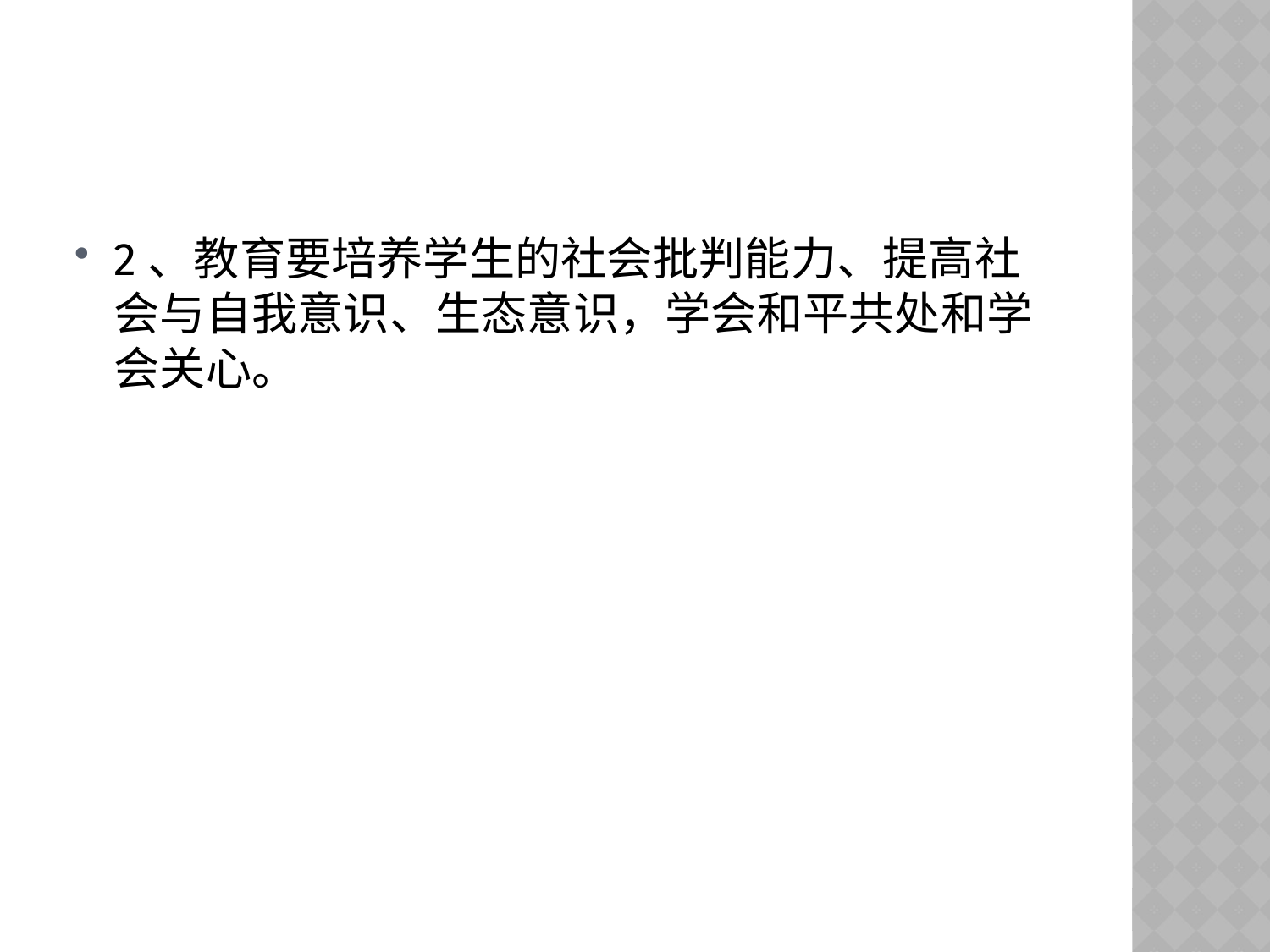

#
2、教育要培养学生的社会批判能力、提高社会与自我意识、生态意识，学会和平共处和学会关心。